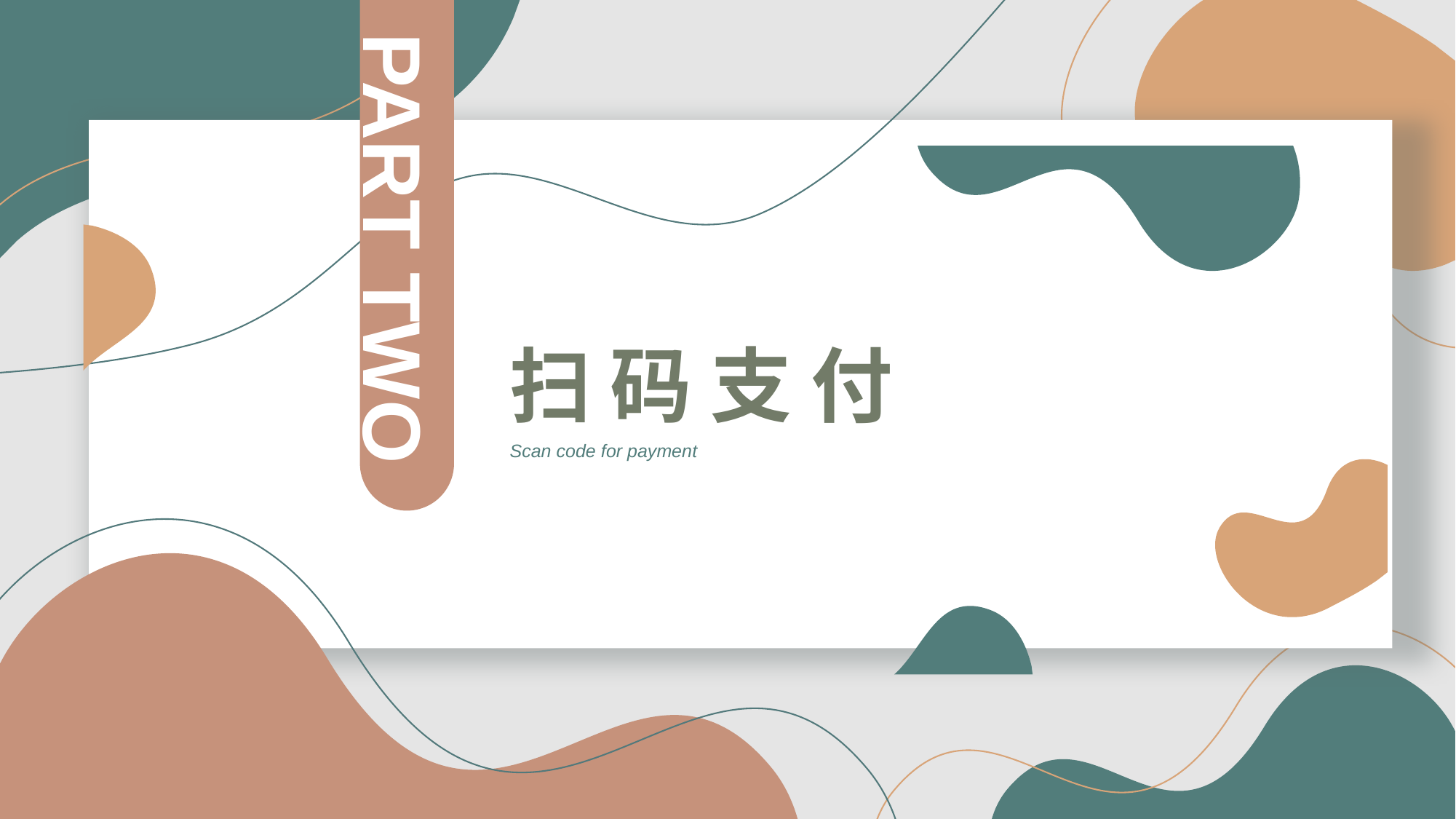

PART TWO

扫 码 支 付

Scan code for payment